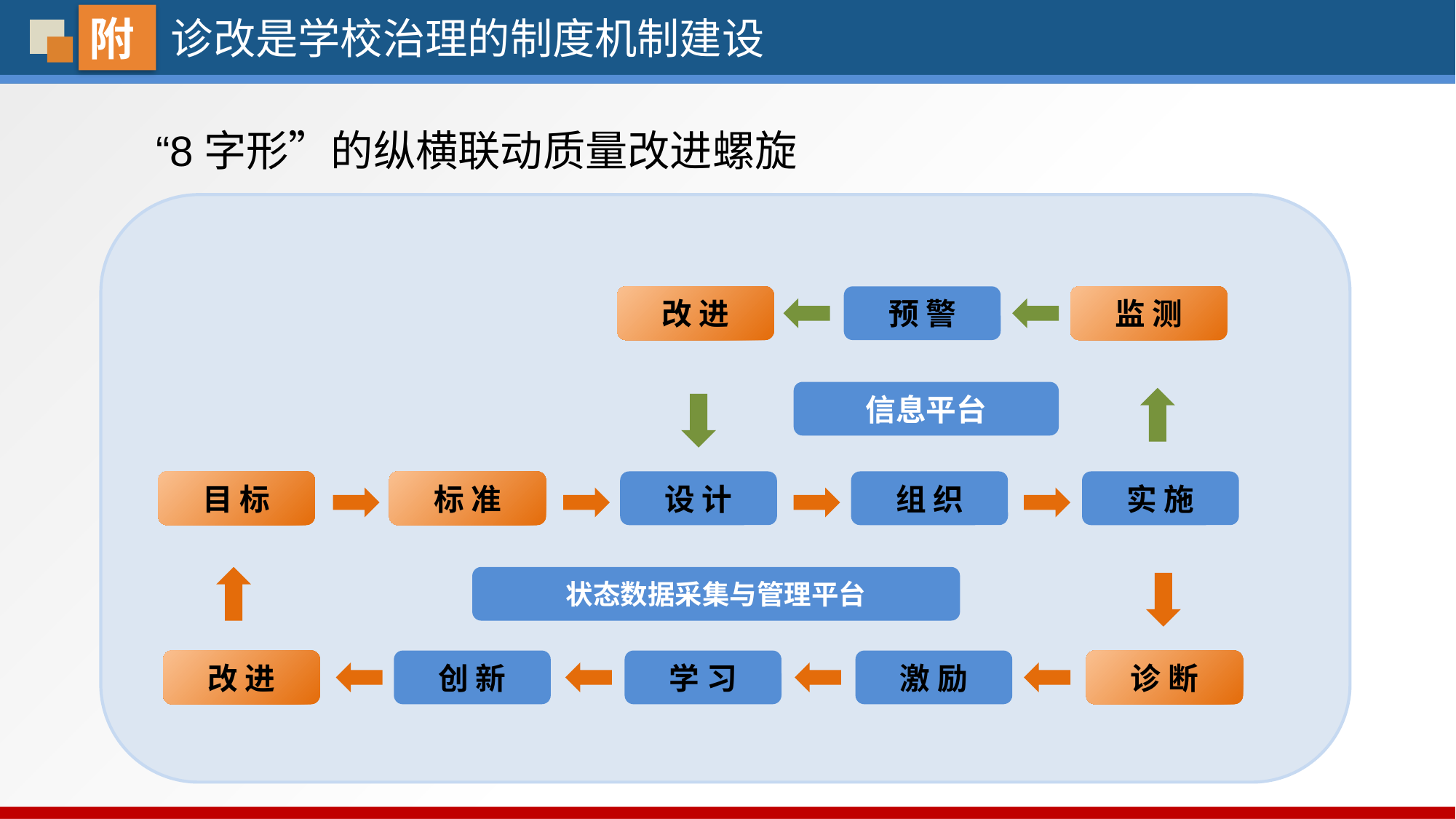

附
诊改是学校治理的制度机制建设

“8字形”的纵横联动质量改进螺旋

改 进
预 警
监 测
信息平台
目 标
标 准
设 计
组 织
实 施
状态数据采集与管理平台
改 进
创 新
学 习
激 励
诊 断